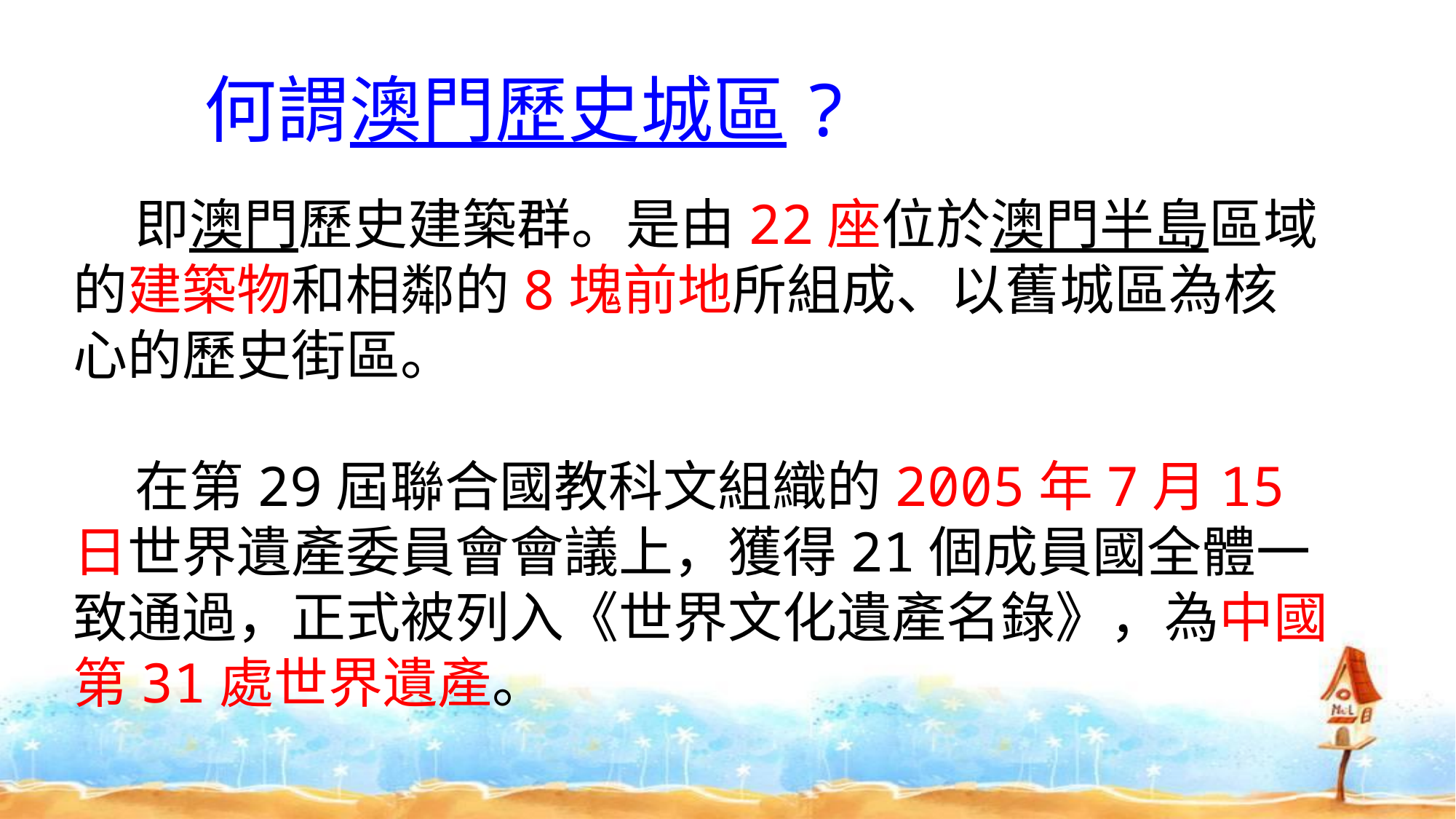

何謂澳門歷史城區?
    即澳門歷史建築群。是由22座位於澳門半島區域的建築物和相鄰的8塊前地所組成、以舊城區為核心的歷史街區。

    在第29屆聯合國教科文組織的2005年7月15日世界遺產委員會會議上，獲得21個成員國全體一致通過，正式被列入《世界文化遺產名錄》，為中國第31處世界遺產。